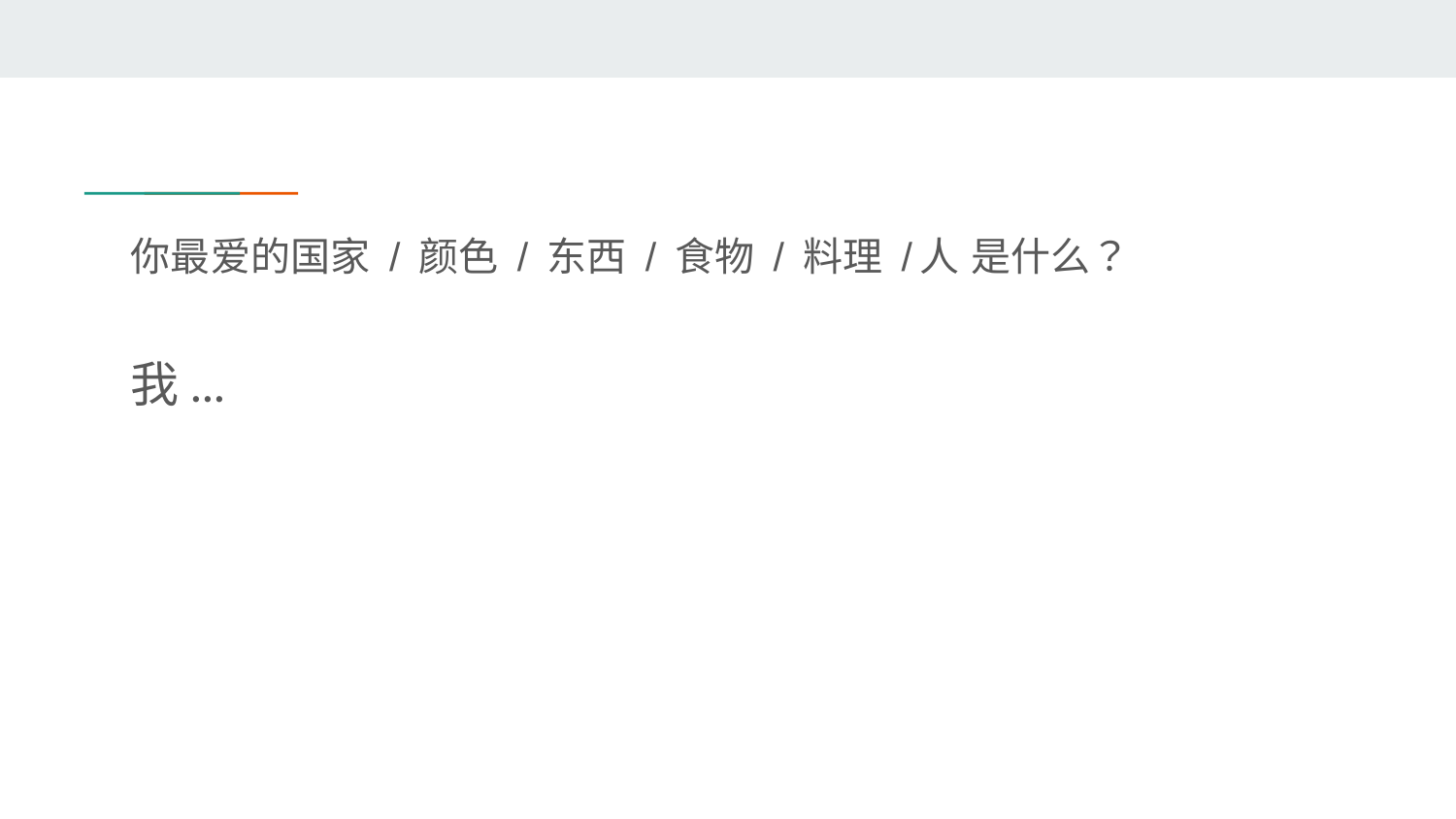

# 你最爱的国家 / 颜色 / 东西 / 食物 / 料理 /人 是什么？

我...